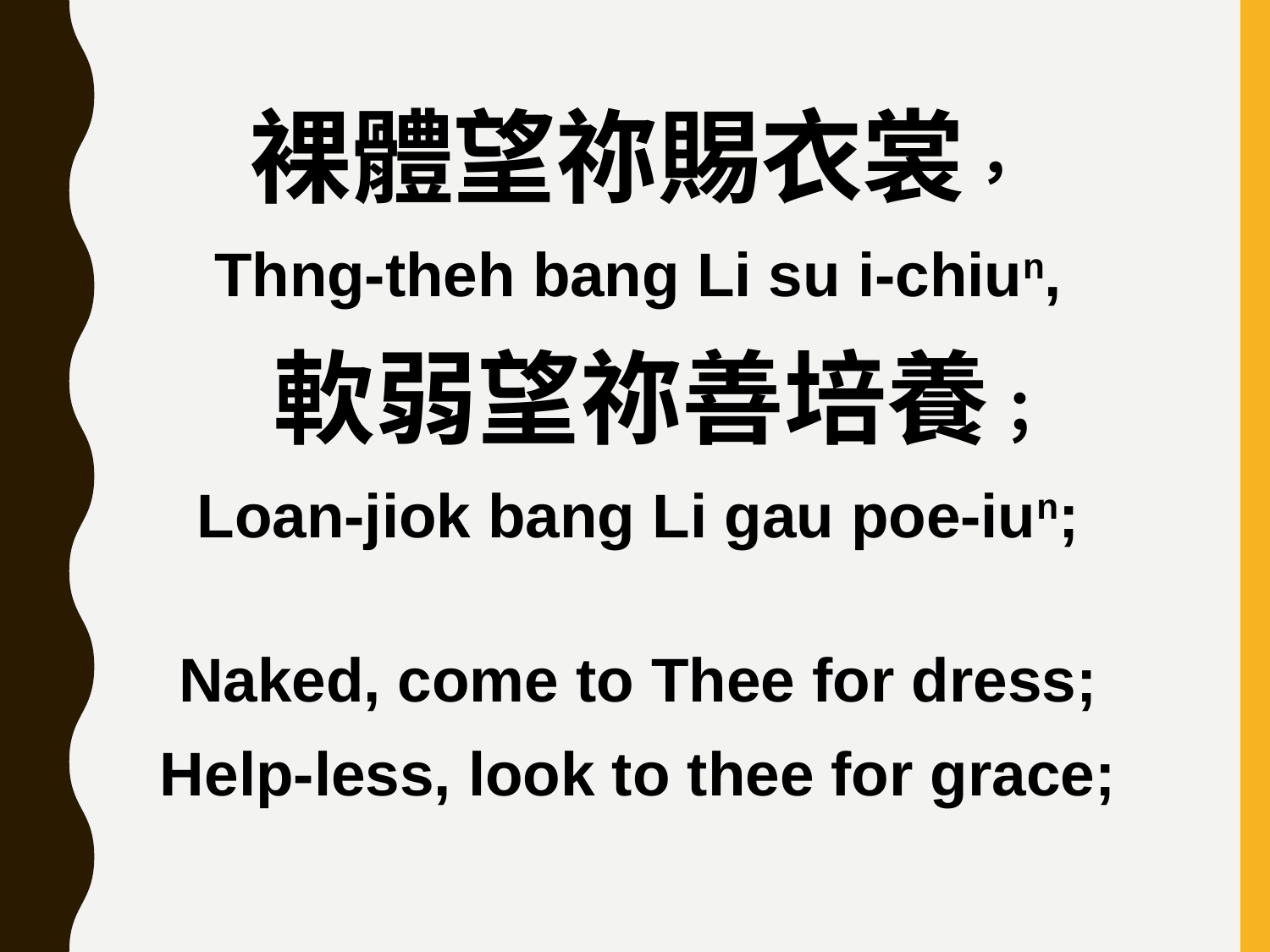

裸體望祢賜衣裳，
Thng-theh bang Li su i-chiun,
 軟弱望祢善培養；
Loan-jiok bang Li gau poe-iun;

Naked, come to Thee for dress;
Help-less, look to thee for grace;